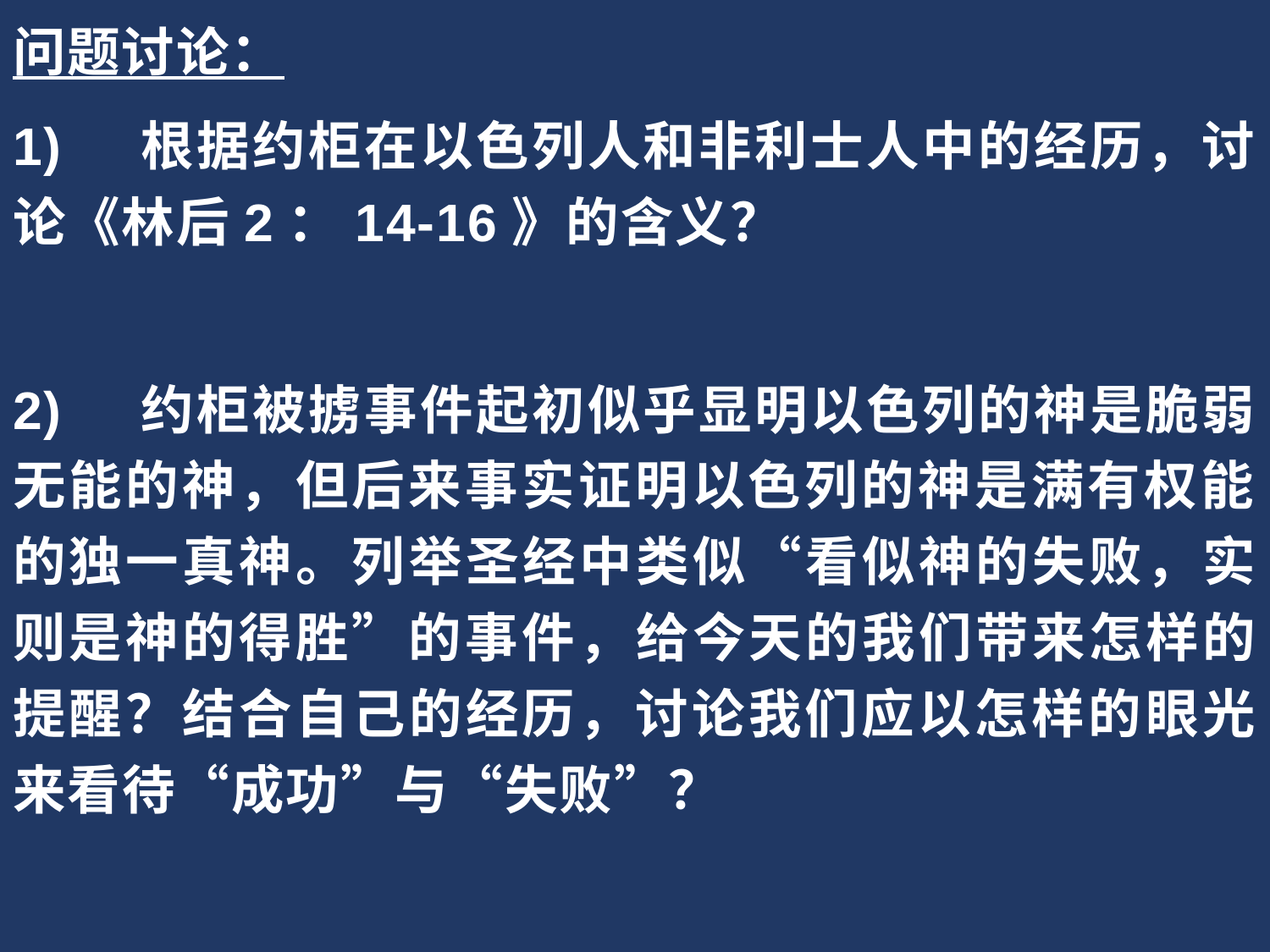

问题讨论：
1)	根据约柜在以色列人和非利士人中的经历，讨论《林后2：14-16》的含义？

2)	约柜被掳事件起初似乎显明以色列的神是脆弱无能的神，但后来事实证明以色列的神是满有权能的独一真神。列举圣经中类似“看似神的失败，实则是神的得胜”的事件，给今天的我们带来怎样的提醒？结合自己的经历，讨论我们应以怎样的眼光来看待“成功”与“失败”？